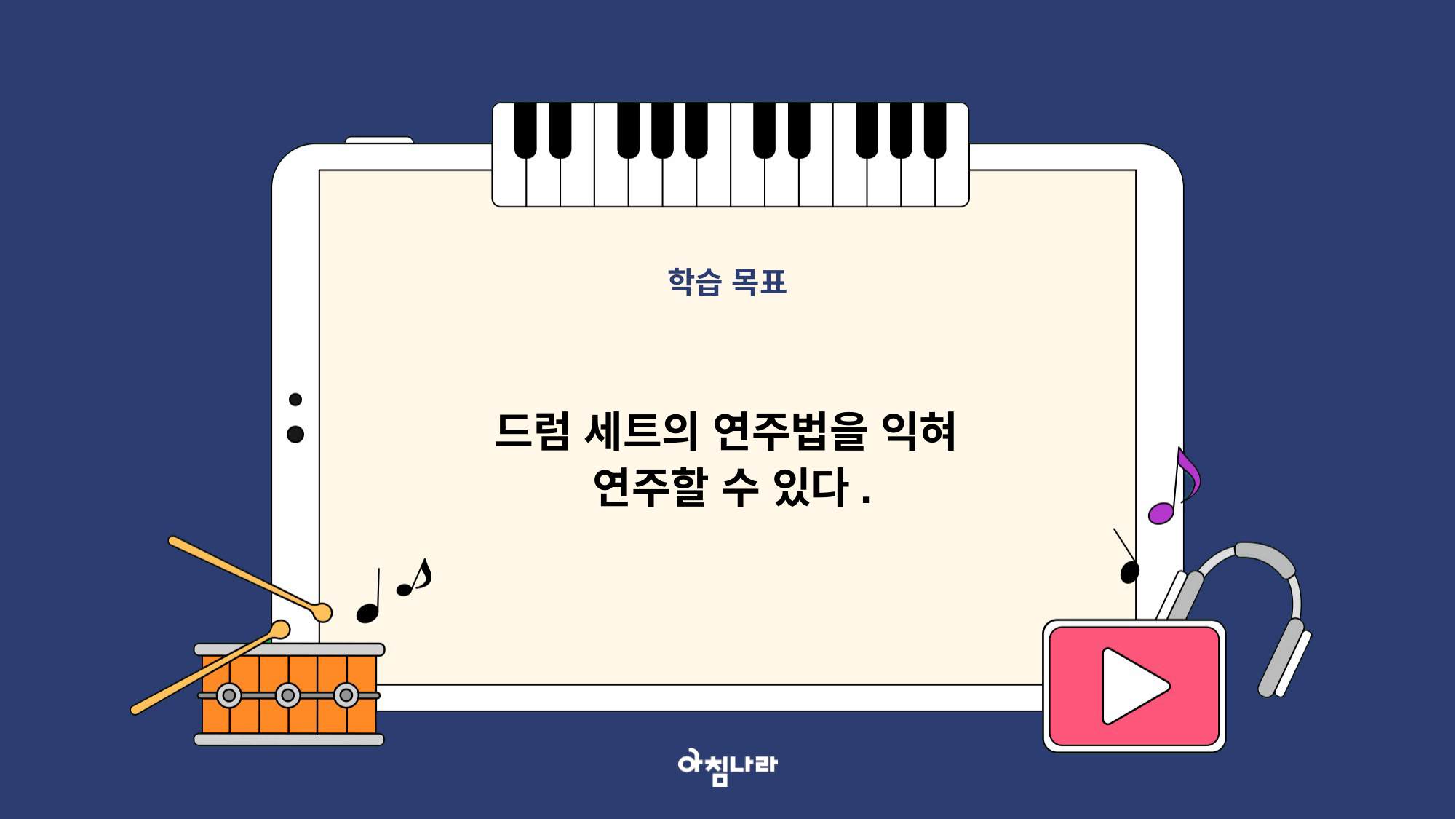

학습 목표
드럼 세트의 연주법을 익혀
연주할 수 있다.